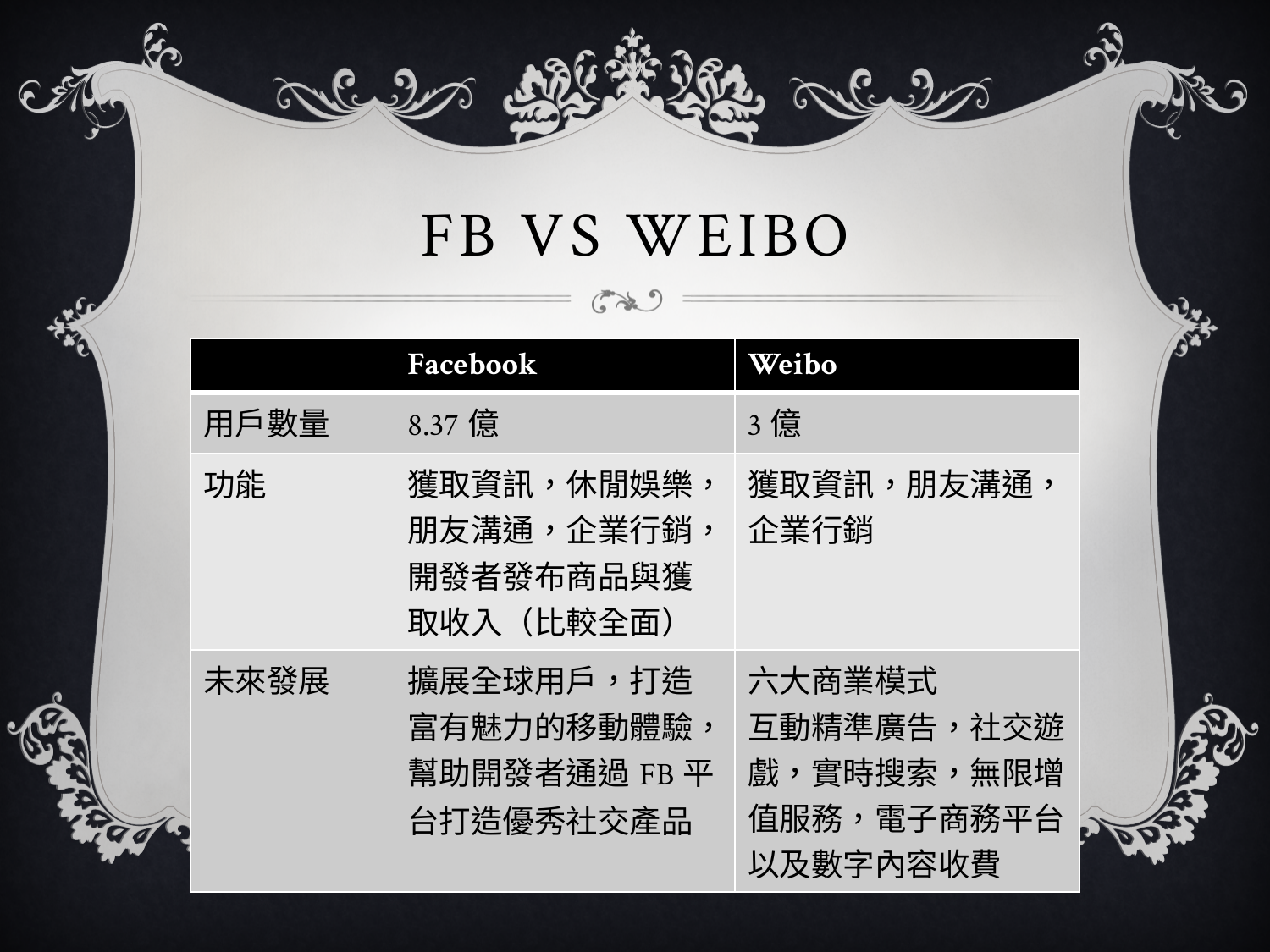

# FB vs weibo
|  | Facebook | Weibo |
| --- | --- | --- |
| 用戶數量 | 8.37億 | 3億 |
| 功能 | 獲取資訊，休閒娛樂，朋友溝通，企業行銷，開發者發布商品與獲取收入（比較全面） | 獲取資訊，朋友溝通，企業行銷 |
| 未來發展 | 擴展全球用戶，打造富有魅力的移動體驗，幫助開發者通過FB平台打造優秀社交產品 | 六大商業模式 互動精準廣告，社交遊戲，實時搜索，無限增值服務，電子商務平台以及數字內容收費 |